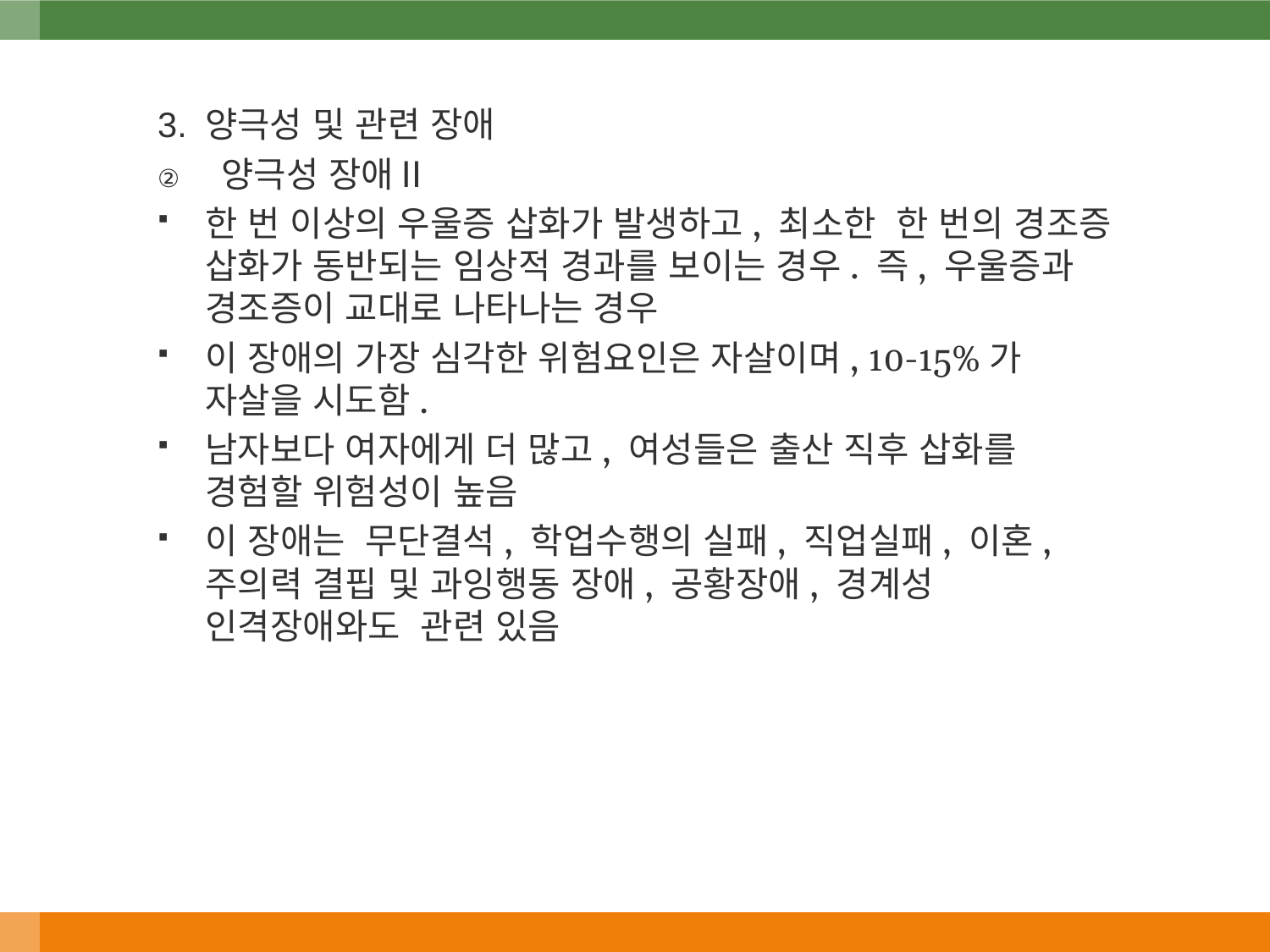

3. 양극성 및 관련 장애
양극성 장애Ⅱ
한 번 이상의 우울증 삽화가 발생하고, 최소한  한 번의 경조증 삽화가 동반되는 임상적 경과를 보이는 경우. 즉, 우울증과 경조증이 교대로 나타나는 경우
이 장애의 가장 심각한 위험요인은 자살이며, 10-15%가 자살을 시도함.
남자보다 여자에게 더 많고, 여성들은 출산 직후 삽화를 경험할 위험성이 높음
이 장애는  무단결석, 학업수행의 실패, 직업실패, 이혼, 주의력 결핍 및 과잉행동 장애, 공황장애, 경계성  인격장애와도  관련 있음